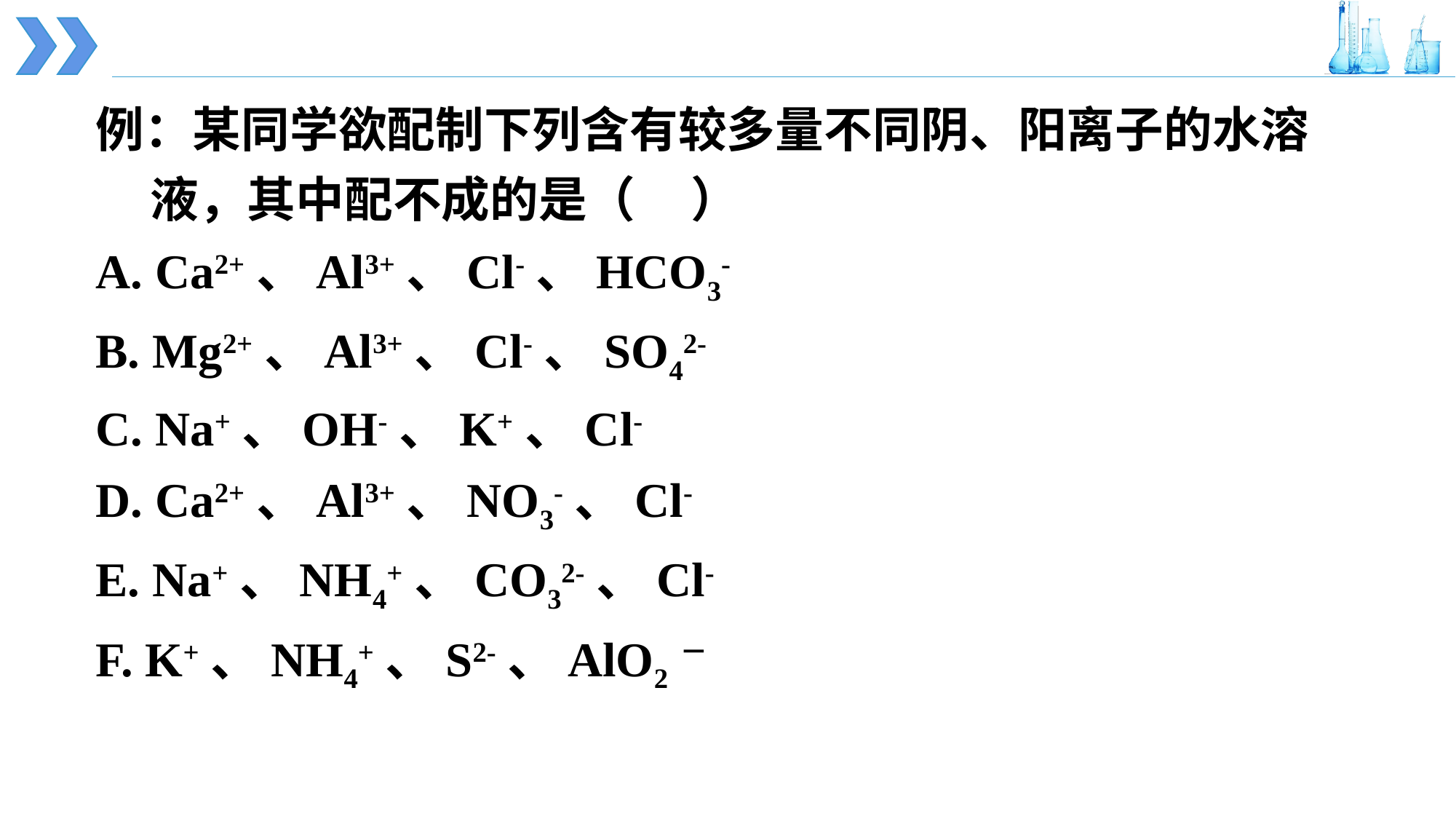

例：某同学欲配制下列含有较多量不同阴、阳离子的水溶液，其中配不成的是（     ）
A. Ca2+、Al3+、Cl-、HCO3-
B. Mg2+、Al3+、Cl-、SO42-
C. Na+、OH-、K+、Cl-
D. Ca2+、Al3+、NO3-、Cl-
E. Na+、NH4+、CO32-、Cl-
F. K+、NH4+、S2-、AlO2－